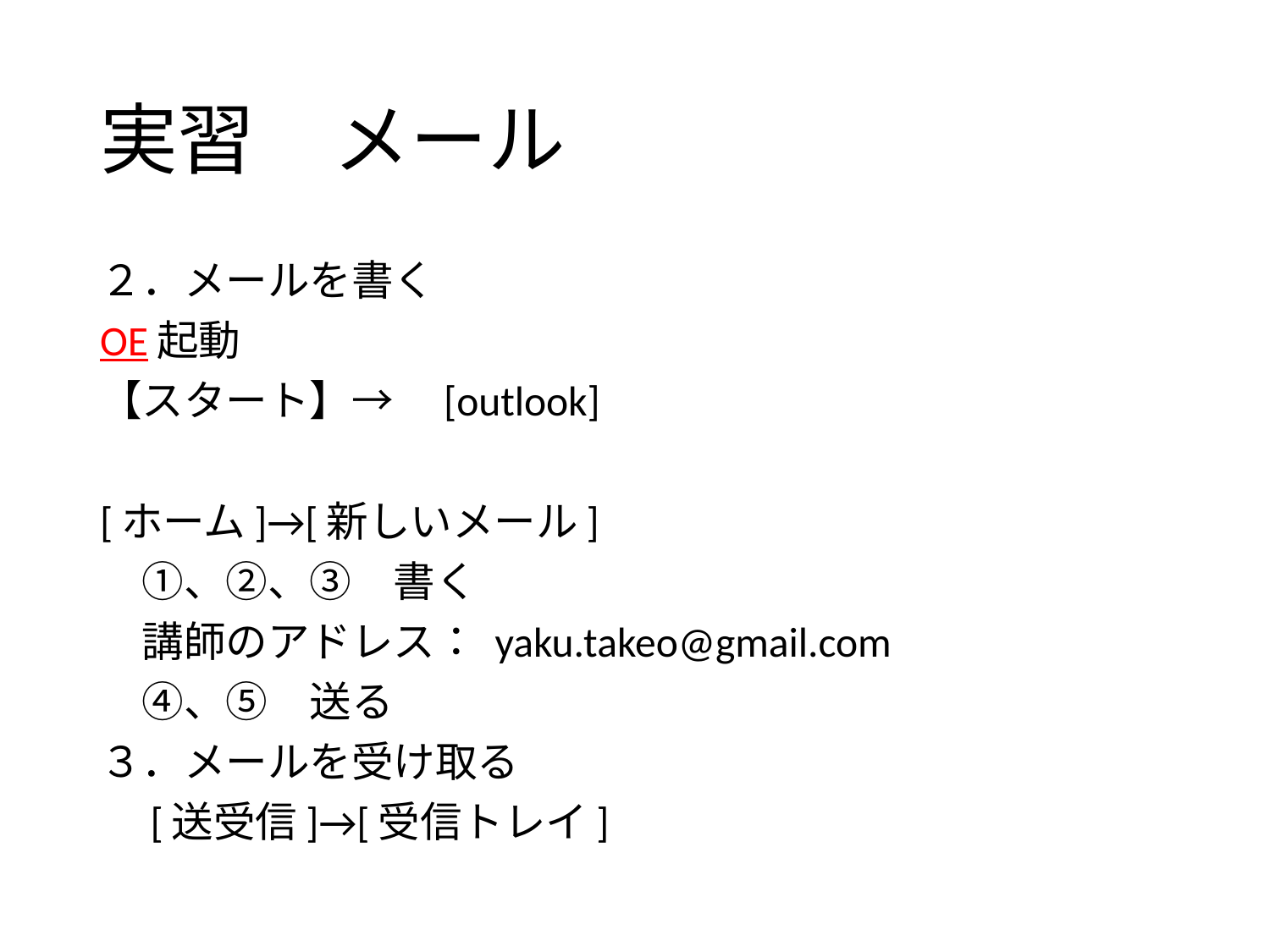

# 実習　メール
２．メールを書く
OE起動
【スタート】→　[outlook]

[ホーム]→[新しいメール]
　①、②、③　書く
　講師のアドレス： yaku.takeo@gmail.com
　④、⑤　送る
３．メールを受け取る
　[送受信]→[受信トレイ]